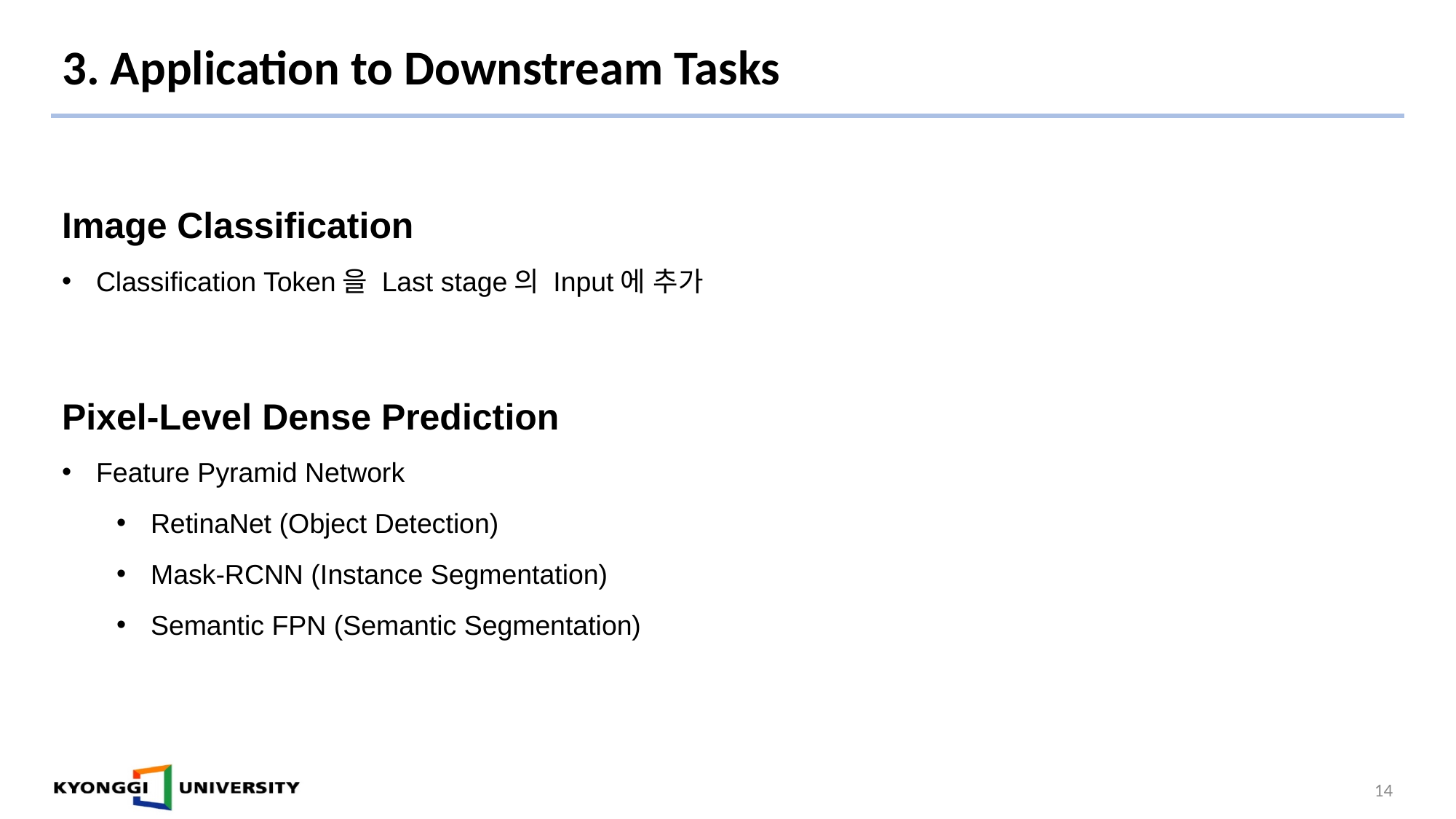

# 3. Application to Downstream Tasks
Image Classification
Classification Token을 Last stage의 Input에 추가
Pixel-Level Dense Prediction
Feature Pyramid Network
RetinaNet (Object Detection)
Mask-RCNN (Instance Segmentation)
Semantic FPN (Semantic Segmentation)
14